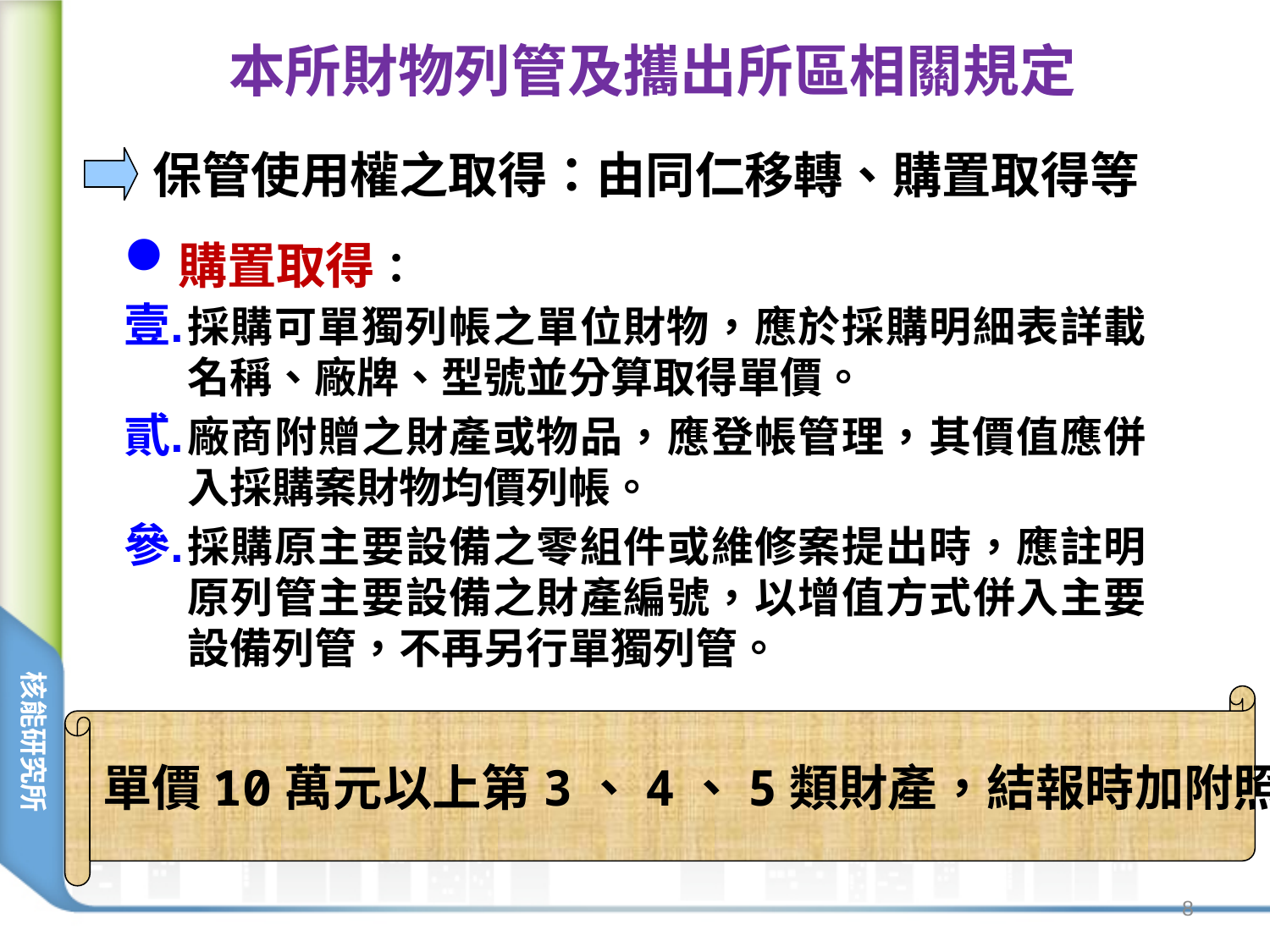

本所財物列管及攜出所區相關規定
保管使用權之取得：由同仁移轉、購置取得等

購置取得：
採購可單獨列帳之單位財物，應於採購明細表詳載名稱、廠牌、型號並分算取得單價。
廠商附贈之財產或物品，應登帳管理，其價值應併入採購案財物均價列帳。
採購原主要設備之零組件或維修案提出時，應註明原列管主要設備之財產編號，以增值方式併入主要設備列管，不再另行單獨列管。
單價10萬元以上第3、4、5類財產，結報時加附照片。
8